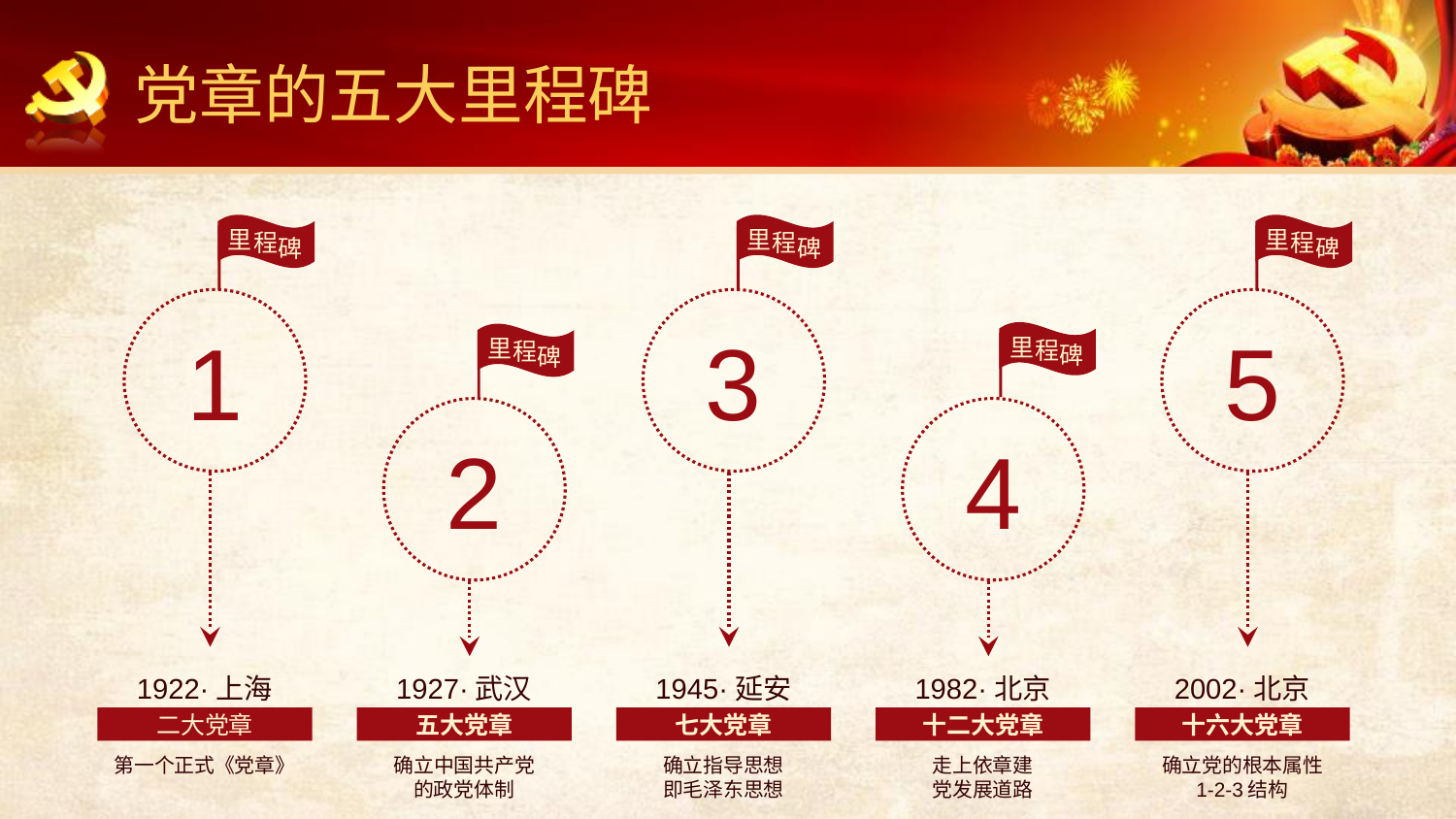

党章的五大里程碑

里
程
碑
1
1922·上海
二大党章
第一个正式《党章》

里
程
碑
3
1945·延安
七大党章
确立指导思想
即毛泽东思想

里
程
碑
5
2002·北京
十六大党章
确立党的根本属性
1-2-3结构

里
程
碑
4
1982·北京
十二大党章
走上依章建
党发展道路

里
程
碑
2
1927·武汉
五大党章
确立中国共产党
的政党体制